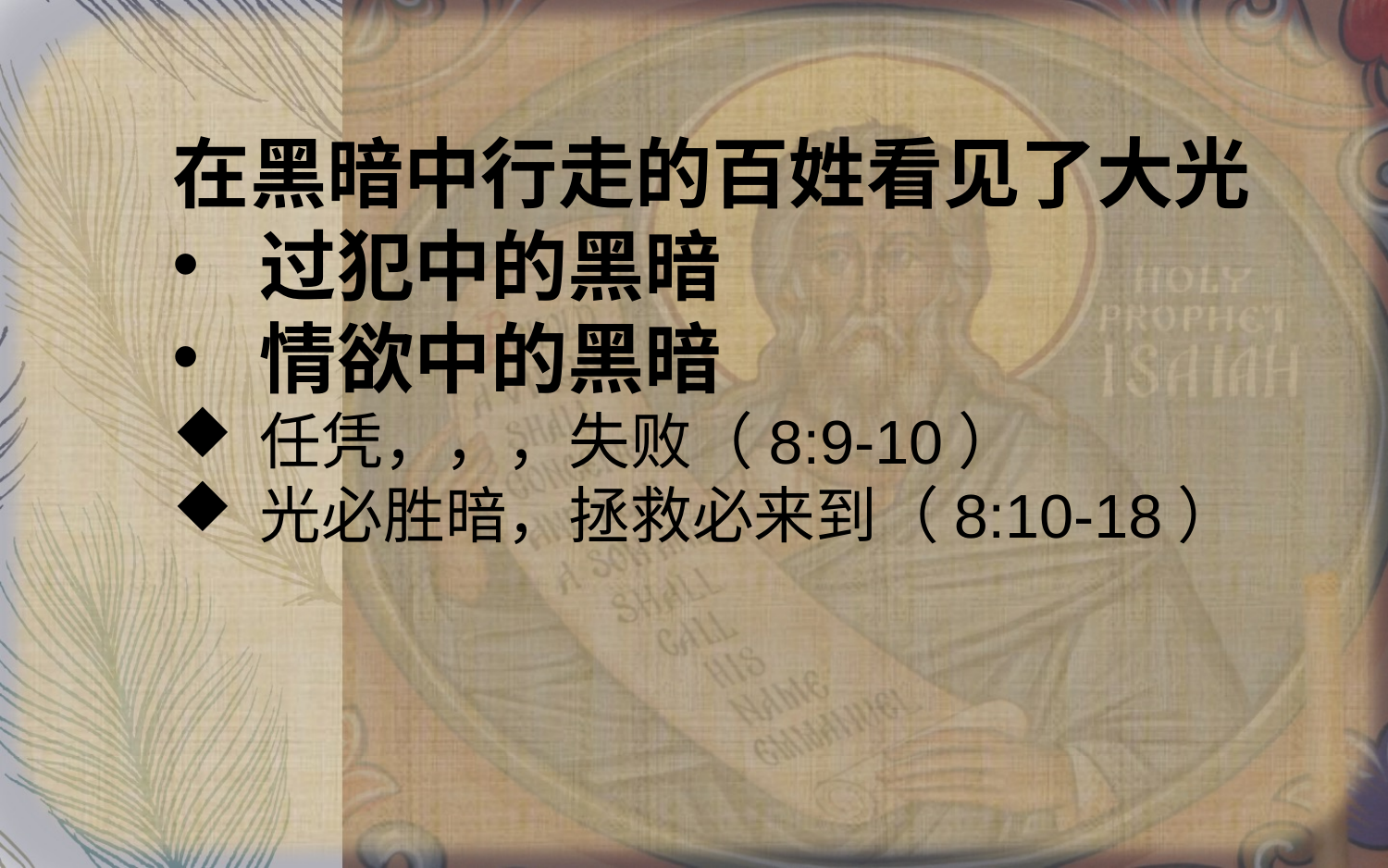

在黑暗中行走的百姓看见了大光
过犯中的黑暗
情欲中的黑暗
任凭，，，失败（8:9-10）
光必胜暗，拯救必来到（8:10-18）